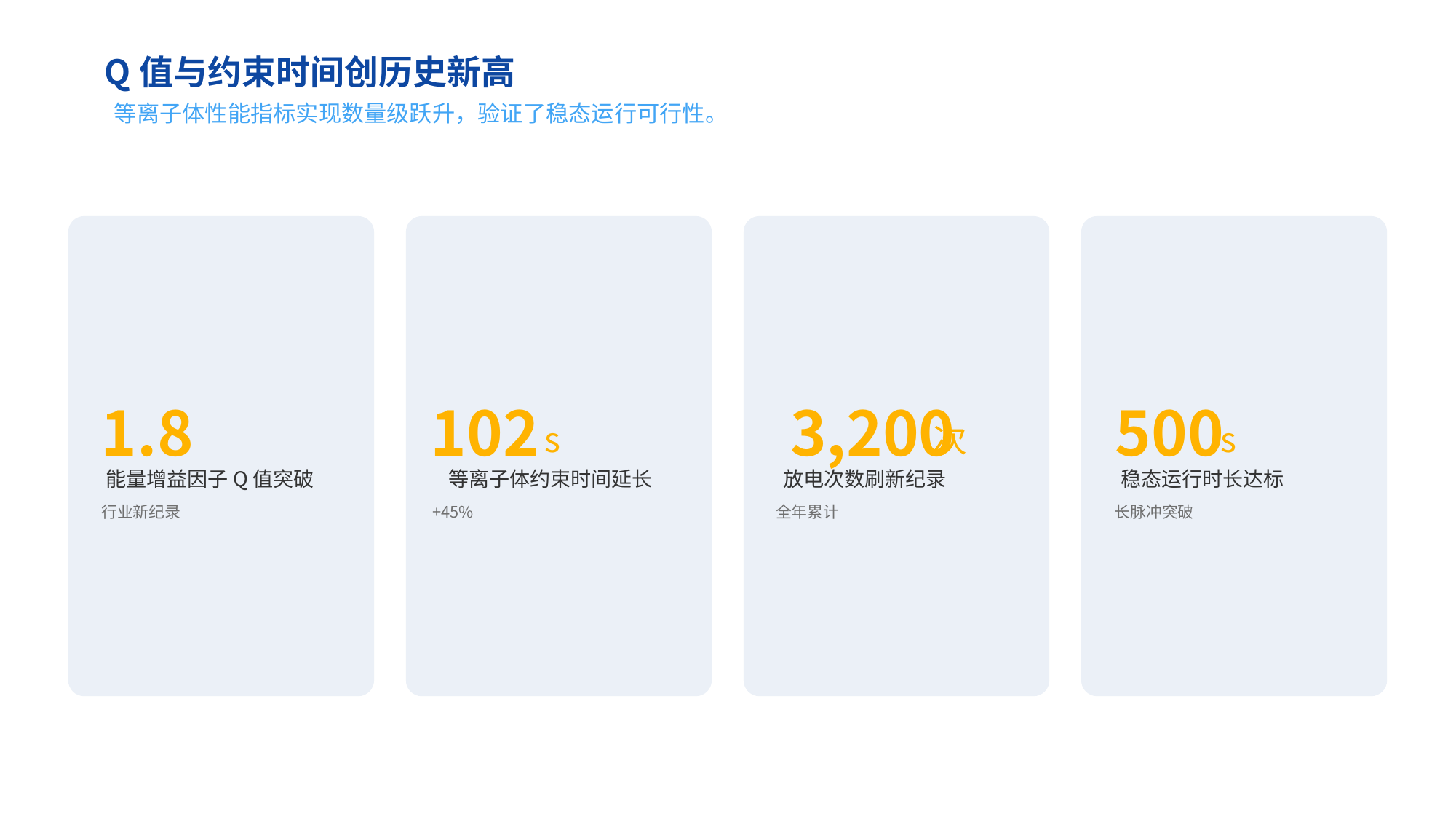

Q值与约束时间创历史新高
等离子体性能指标实现数量级跃升，验证了稳态运行可行性。

1.8
102
3,200
500
s
次
s
能量增益因子Q值突破
等离子体约束时间延长
放电次数刷新纪录
稳态运行时长达标
行业新纪录
+45%
全年累计
长脉冲突破